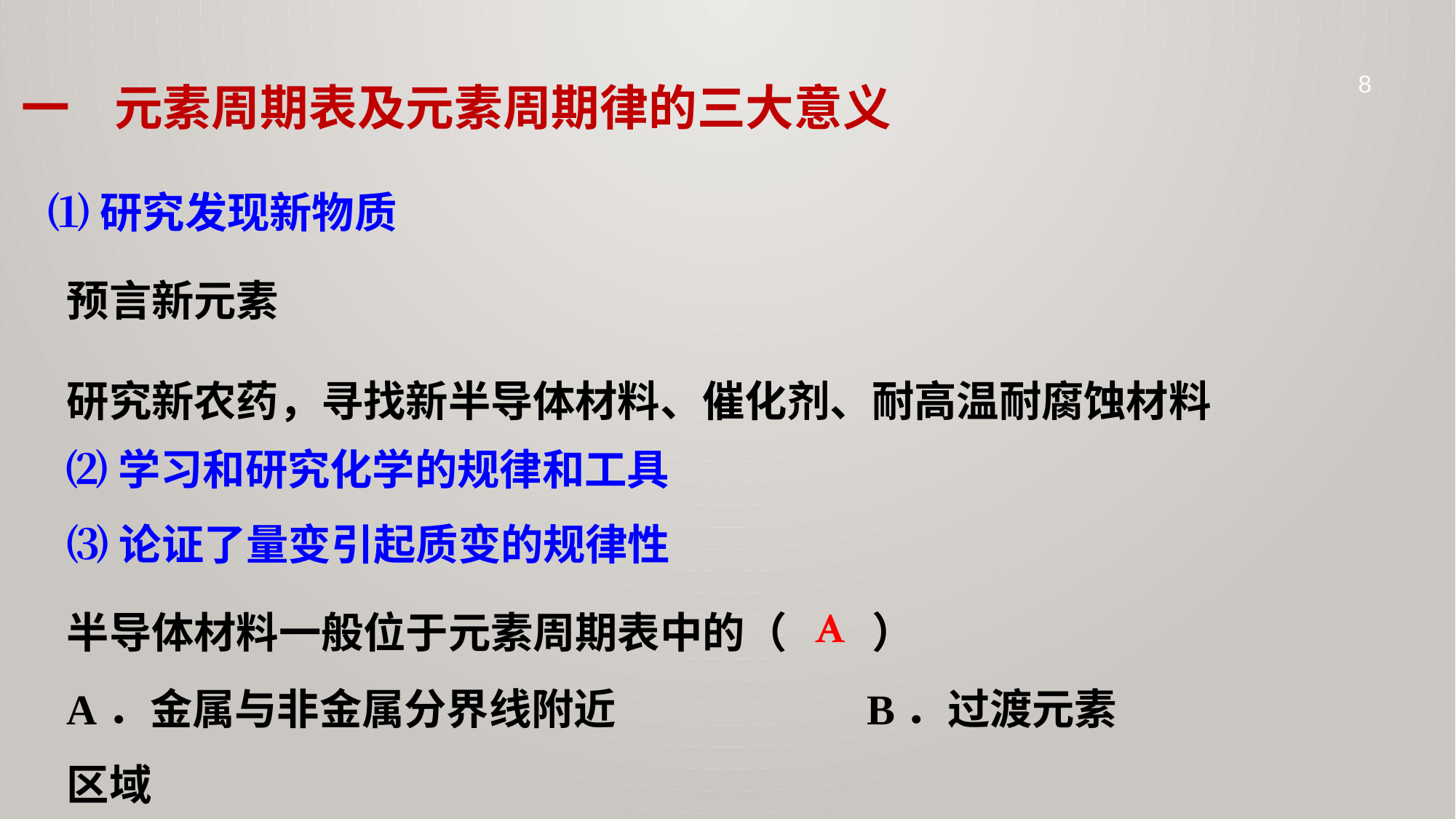

8
一    元素周期表及元素周期律的三大意义
    ⑴研究发现新物质
预言新元素
研究新农药，寻找新半导体材料、催化剂、耐高温耐腐蚀材料
⑵学习和研究化学的规律和工具
⑶论证了量变引起质变的规律性
半导体材料一般位于元素周期表中的（　　）
A．金属与非金属分界线附近	              B．过渡元素区域
C．非金属区域	                                   D．VIII族
A